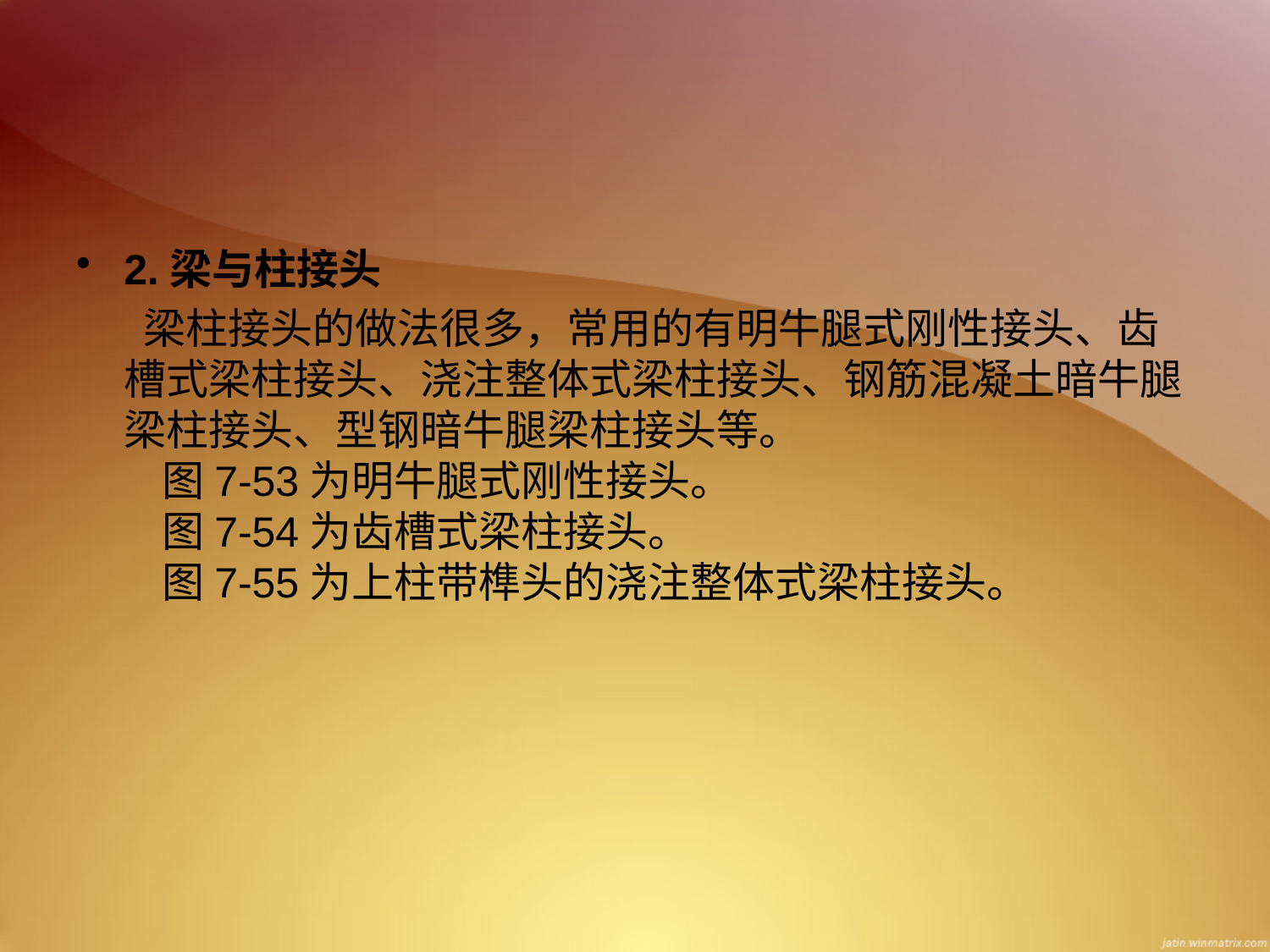

2.梁与柱接头
      梁柱接头的做法很多，常用的有明牛腿式刚性接头、齿槽式梁柱接头、浇注整体式梁柱接头、钢筋混凝土暗牛腿梁柱接头、型钢暗牛腿梁柱接头等。
    图7-53为明牛腿式刚性接头。
    图7-54为齿槽式梁柱接头。
    图7-55为上柱带榫头的浇注整体式梁柱接头。